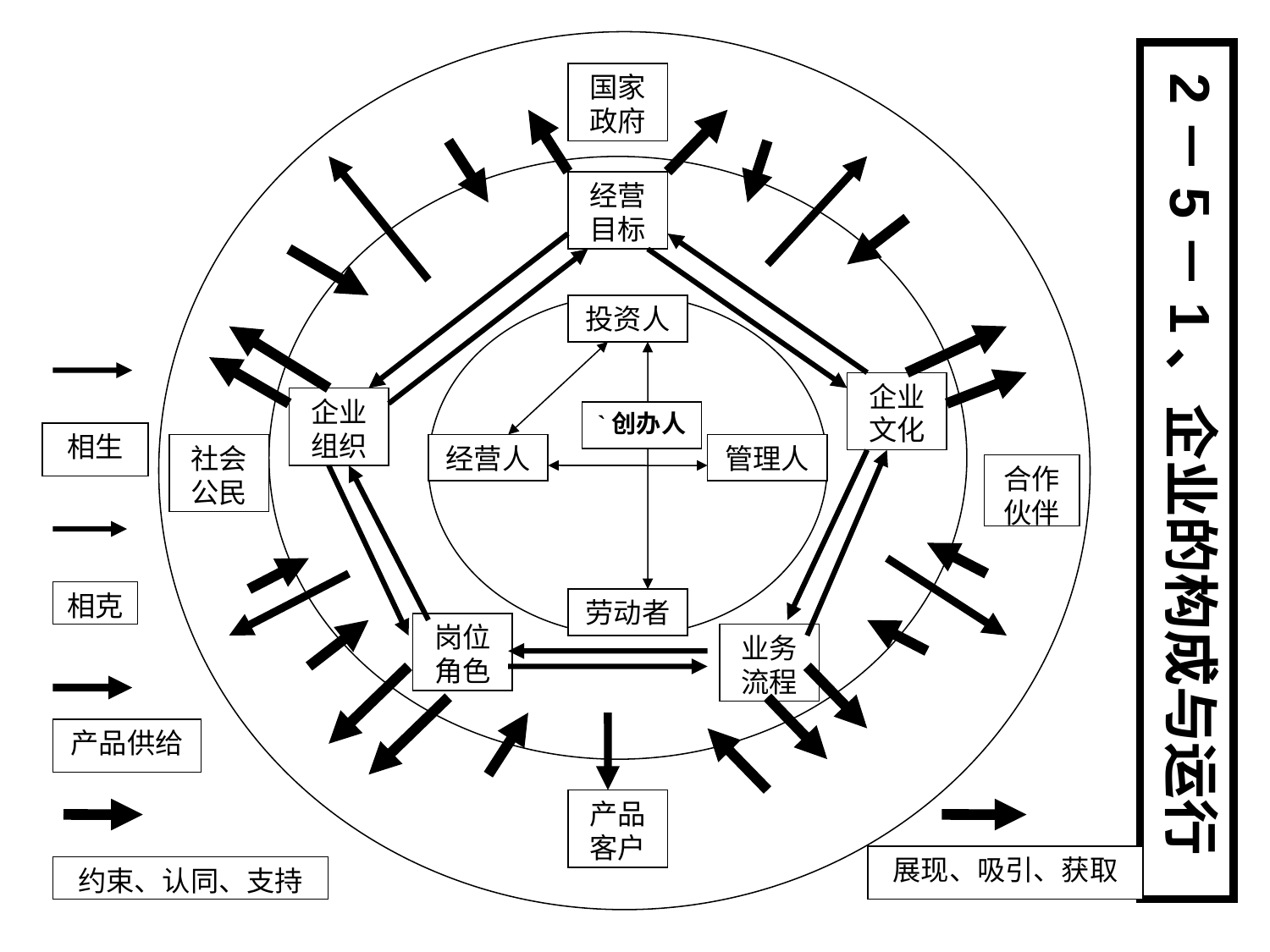

2－5－1、企业的构成与运行
国家政府

经营目标

投资人

企业文化

企业组织
`创办人
社会公民
经营人
管理人

劳动者
岗位角色

业务流程

产品客户

相生
合作伙伴

相克

产品供给

展现、吸引、获取
约束、认同、支持